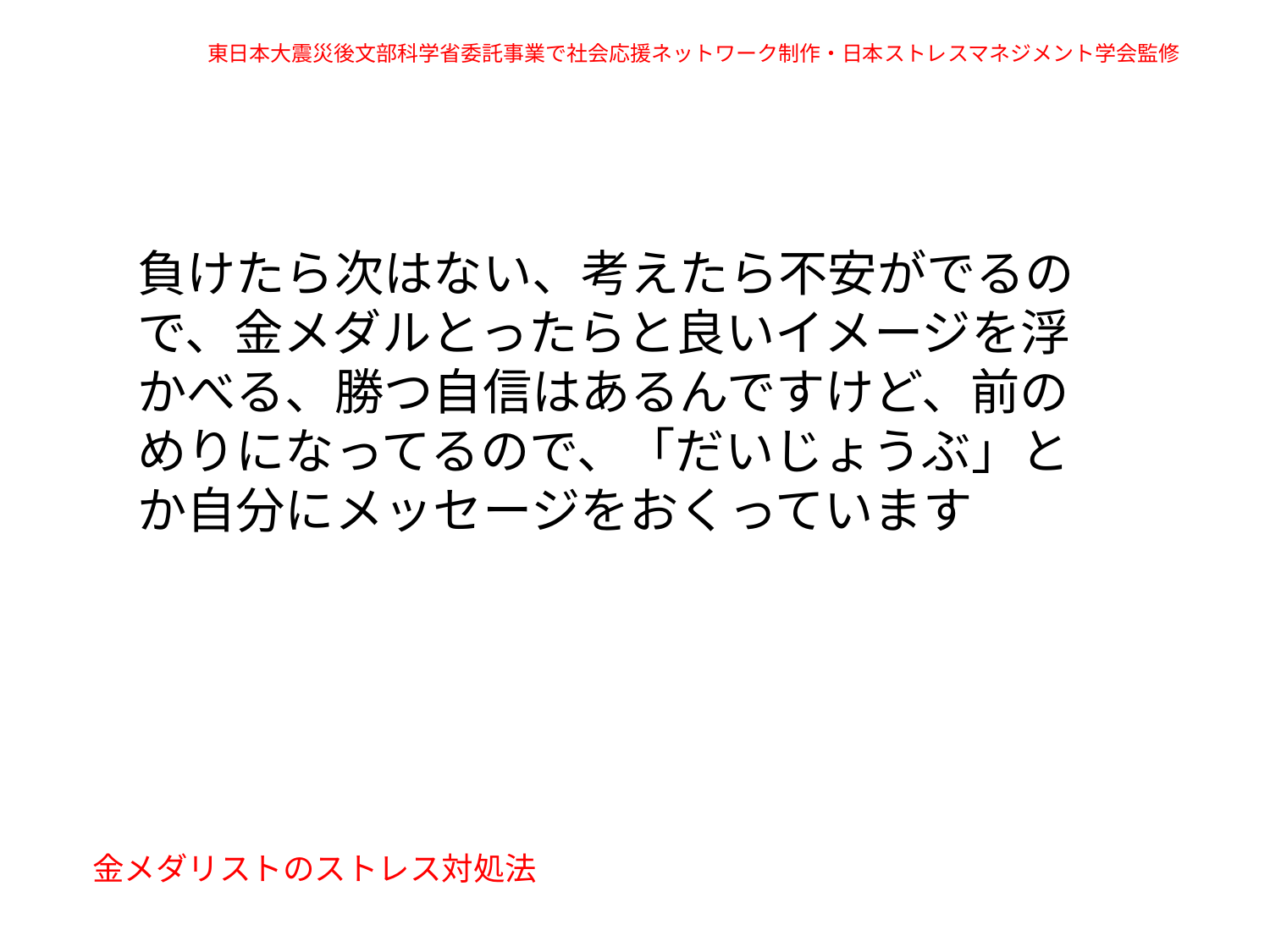

東日本大震災後文部科学省委託事業で社会応援ネットワーク制作・日本ストレスマネジメント学会監修
負けたら次はない、考えたら不安がでるので、金メダルとったらと良いイメージを浮かべる、勝つ自信はあるんですけど、前のめりになってるので、「だいじょうぶ」とか自分にメッセージをおくっています
金メダリストのストレス対処法